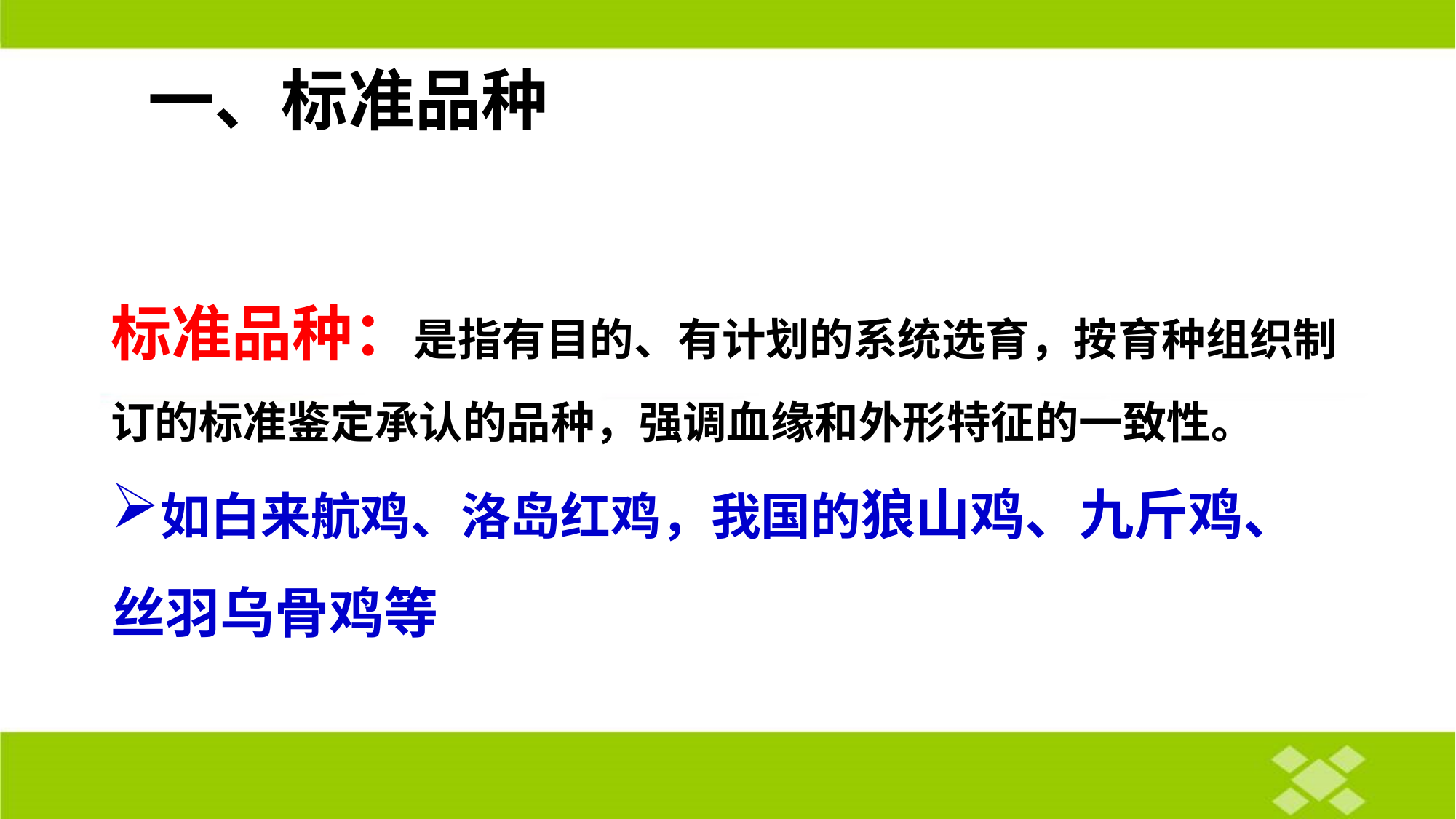

# 一、标准品种
标准品种：是指有目的、有计划的系统选育，按育种组织制订的标准鉴定承认的品种，强调血缘和外形特征的一致性。
如白来航鸡、洛岛红鸡，我国的狼山鸡、九斤鸡、丝羽乌骨鸡等